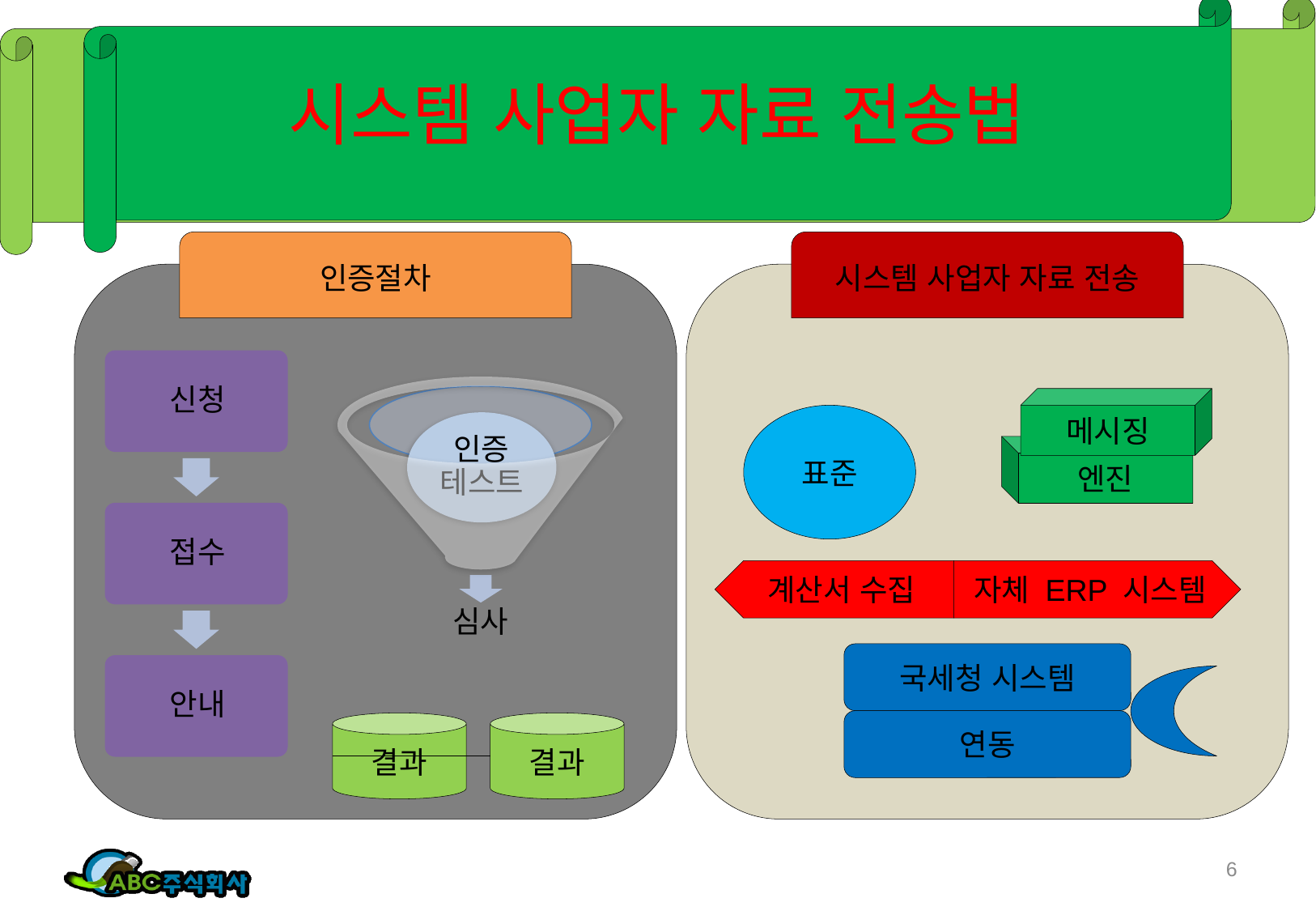

# 시스템 사업자 자료 전송법
인증절차

신청

접수

안내
심사
인증 테스트
결과
결과
시스템 사업자 자료 전송

메시징
표준
엔진
계산서 수집
자체 ERP 시스템
국세청 시스템

연동
6